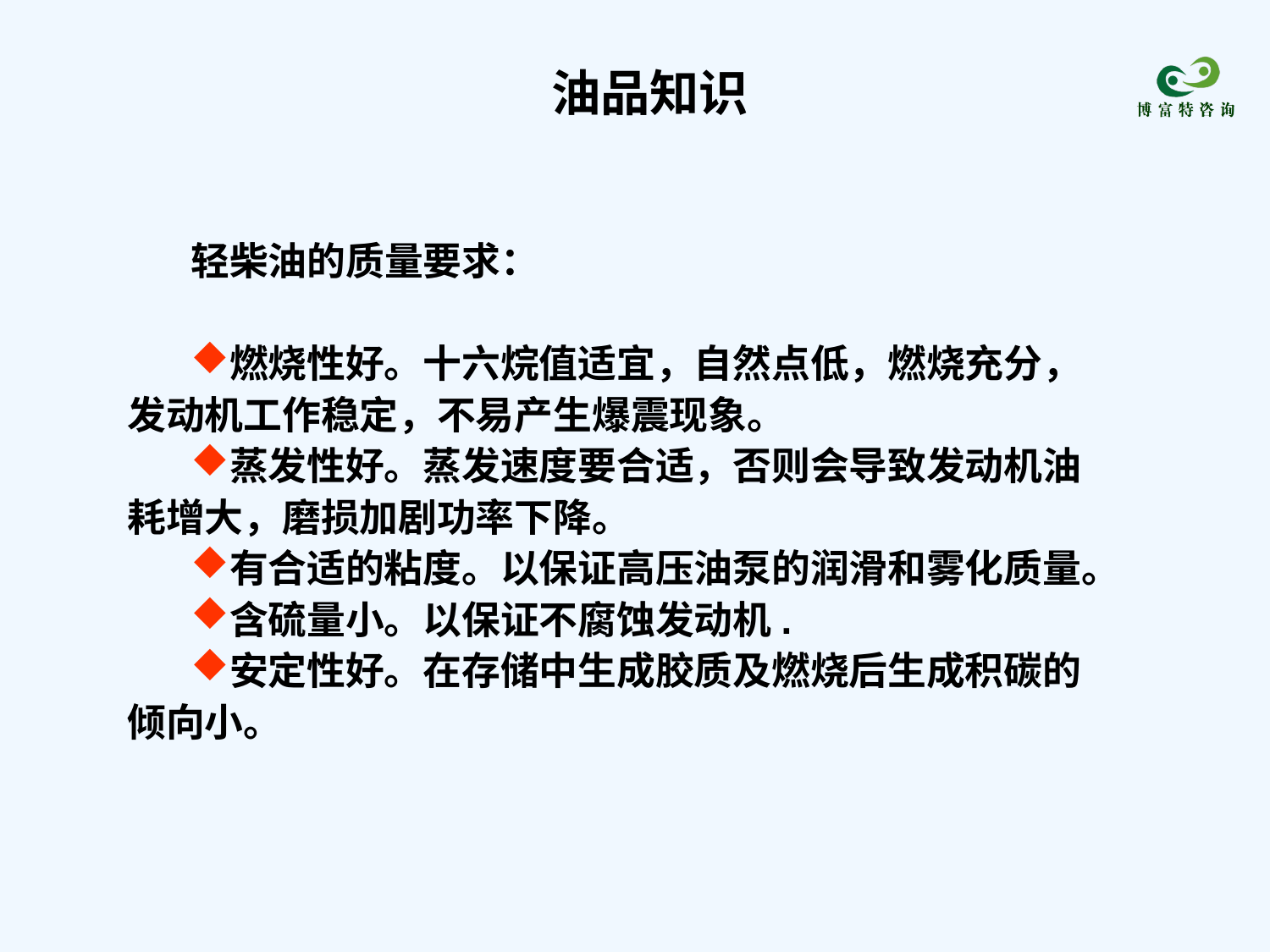

油品知识

轻柴油的质量要求：

燃烧性好。十六烷值适宜，自然点低，燃烧充分，发动机工作稳定，不易产生爆震现象。
蒸发性好。蒸发速度要合适，否则会导致发动机油耗增大，磨损加剧功率下降。
有合适的粘度。以保证高压油泵的润滑和雾化质量。
含硫量小。以保证不腐蚀发动机.
安定性好。在存储中生成胶质及燃烧后生成积碳的倾向小。

9